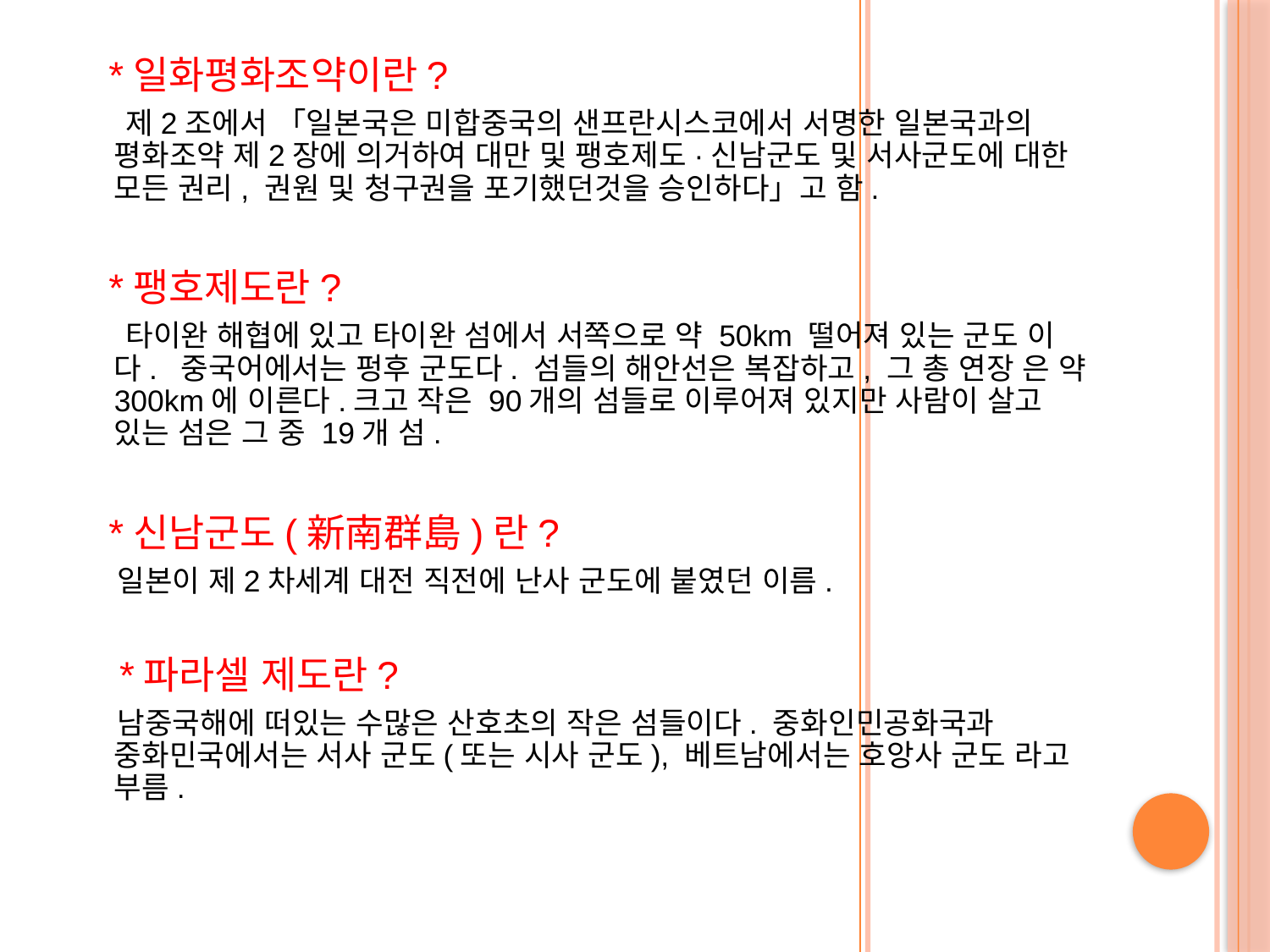

*일화평화조약이란?
     제2조에서 「일본국은 미합중국의 샌프란시스코에서 서명한 일본국과의 평화조약 제2장에 의거하여 대만 및 팽호제도·신남군도 및 서사군도에 대한 모든 권리, 권원 및 청구권을 포기했던것을 승인하다」고 함.

   *팽호제도란?
     타이완 해협에 있고 타이완 섬에서 서쪽으로 약 50km 떨어져 있는 군도 이다.  중국어에서는 펑후 군도다. 섬들의 해안선은 복잡하고, 그 총 연장 은 약 300km에 이른다.크고 작은 90개의 섬들로 이루어져 있지만 사람이 살고 있는 섬은 그 중 19개 섬.

   *신남군도(新南群島)란?
    일본이 제2차세계 대전 직전에 난사 군도에 붙였던 이름.

    *파라셀 제도란?
    남중국해에 떠있는 수많은 산호초의 작은 섬들이다. 중화인민공화국과 중화민국에서는 서사 군도(또는 시사 군도), 베트남에서는 호앙사 군도 라고 부름.